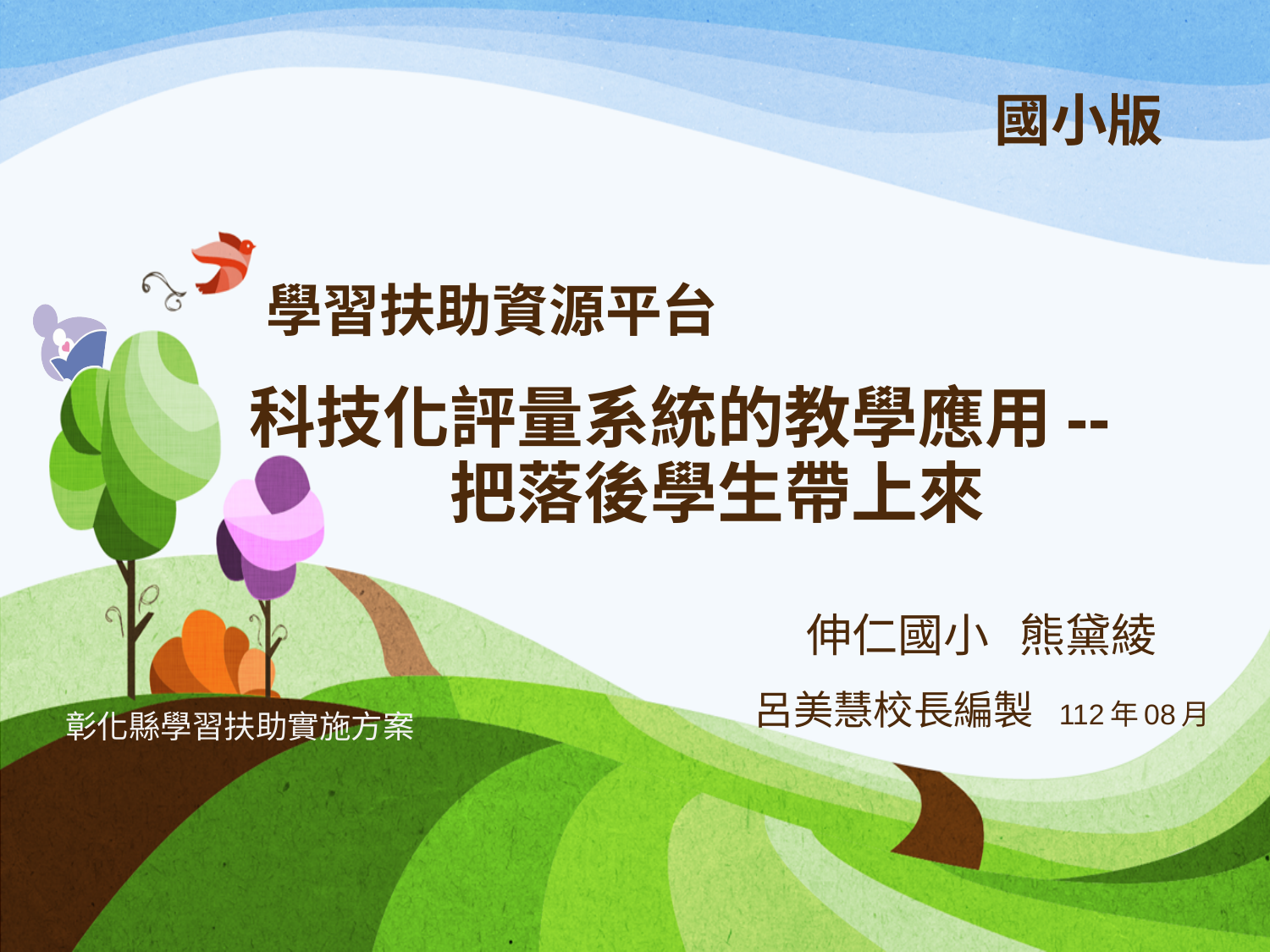

國小版
學習扶助資源平台
# 科技化評量系統的教學應用-- 把落後學生帶上來
伸仁國小   熊黛綾
呂美慧校長編製  112年08月